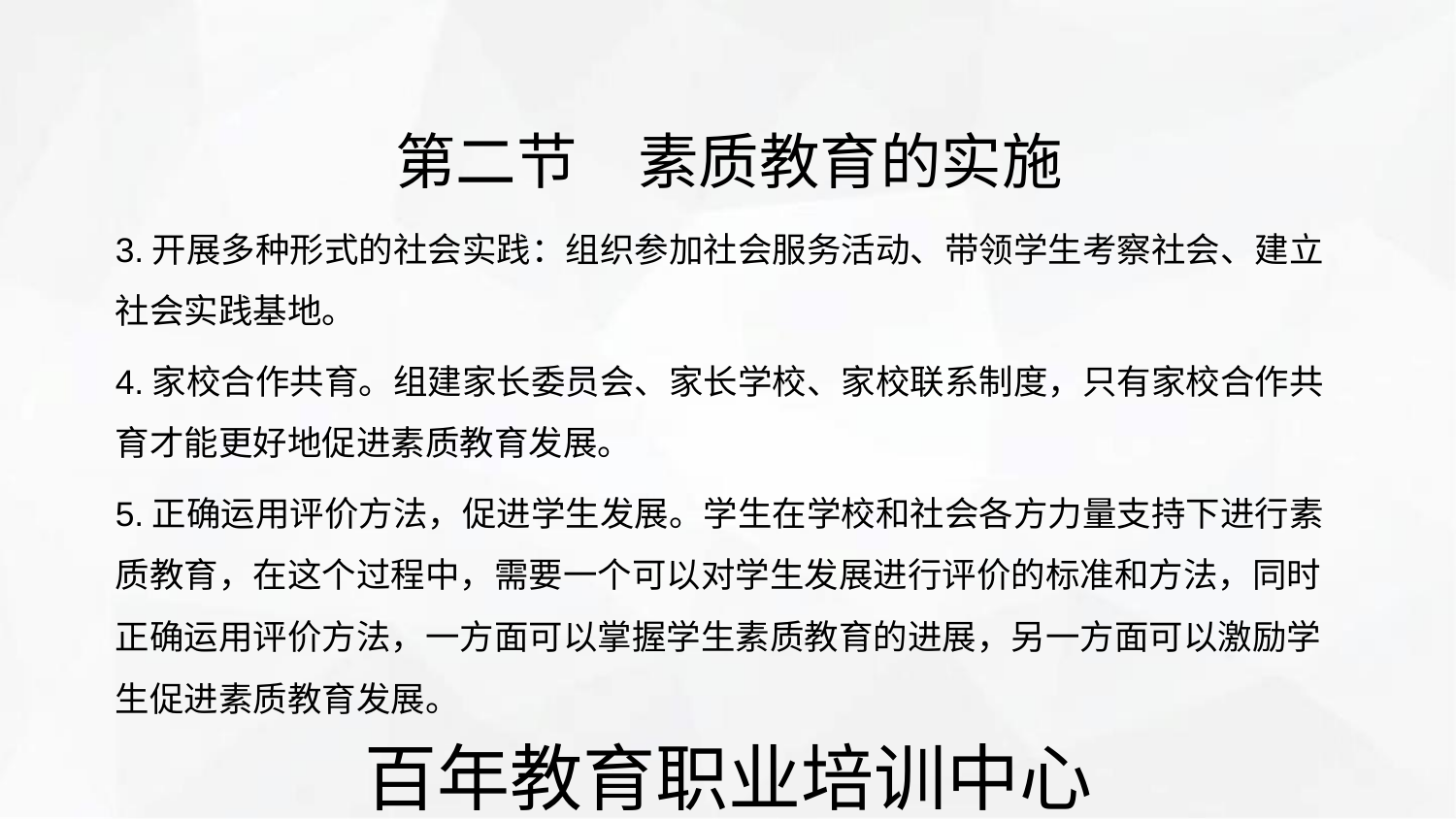

第二节　素质教育的实施
3.开展多种形式的社会实践：组织参加社会服务活动、带领学生考察社会、建立
社会实践基地。
4.家校合作共育。组建家长委员会、家长学校、家校联系制度，只有家校合作共
育才能更好地促进素质教育发展。
5.正确运用评价方法，促进学生发展。学生在学校和社会各方力量支持下进行素
质教育，在这个过程中，需要一个可以对学生发展进行评价的标准和方法，同时
正确运用评价方法，一方面可以掌握学生素质教育的进展，另一方面可以激励学
生促进素质教育发展。
百年教育职业培训中心